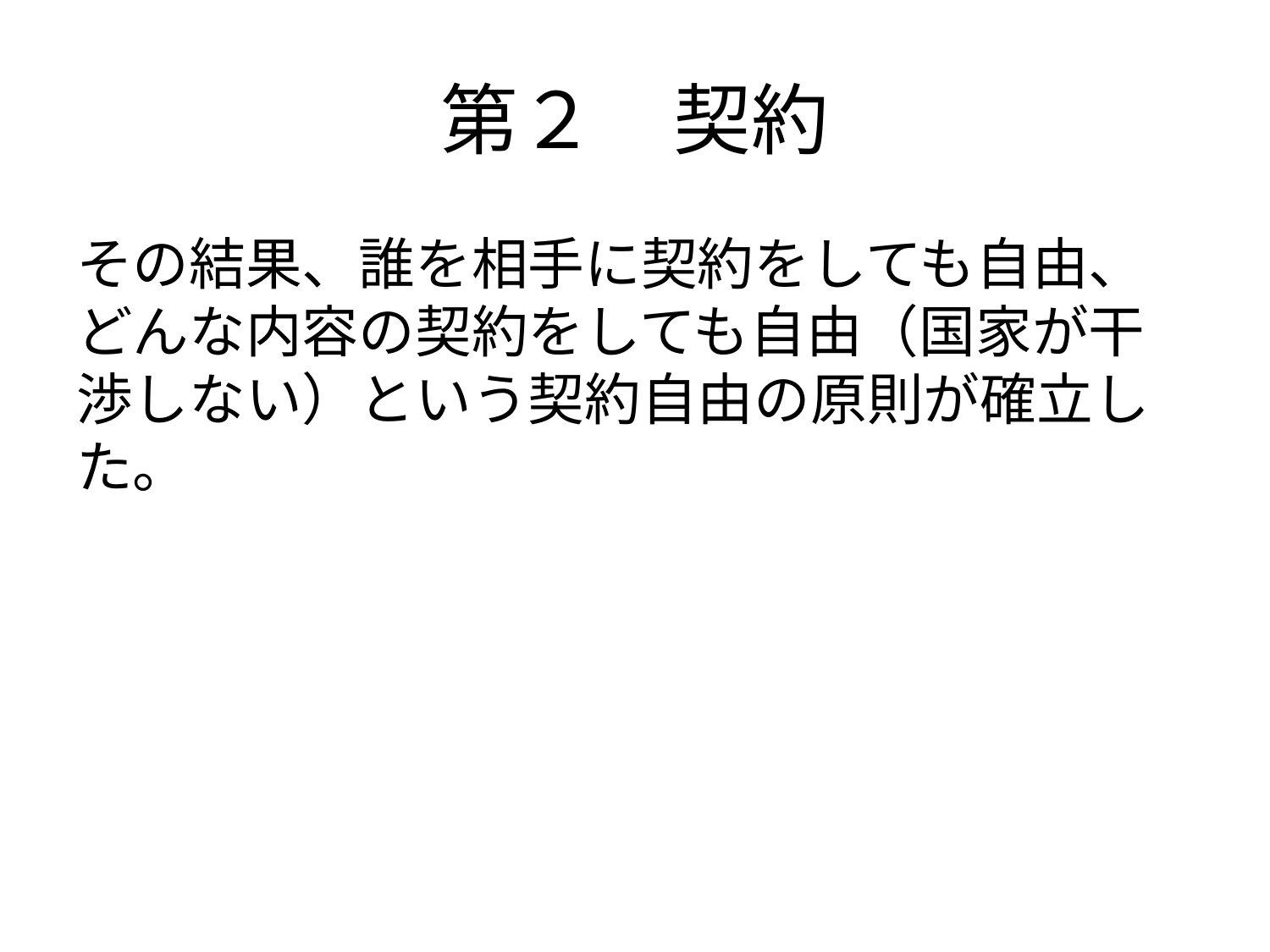

# 第２　契約
その結果、誰を相手に契約をしても自由、どんな内容の契約をしても自由（国家が干渉しない）という契約自由の原則が確立した。